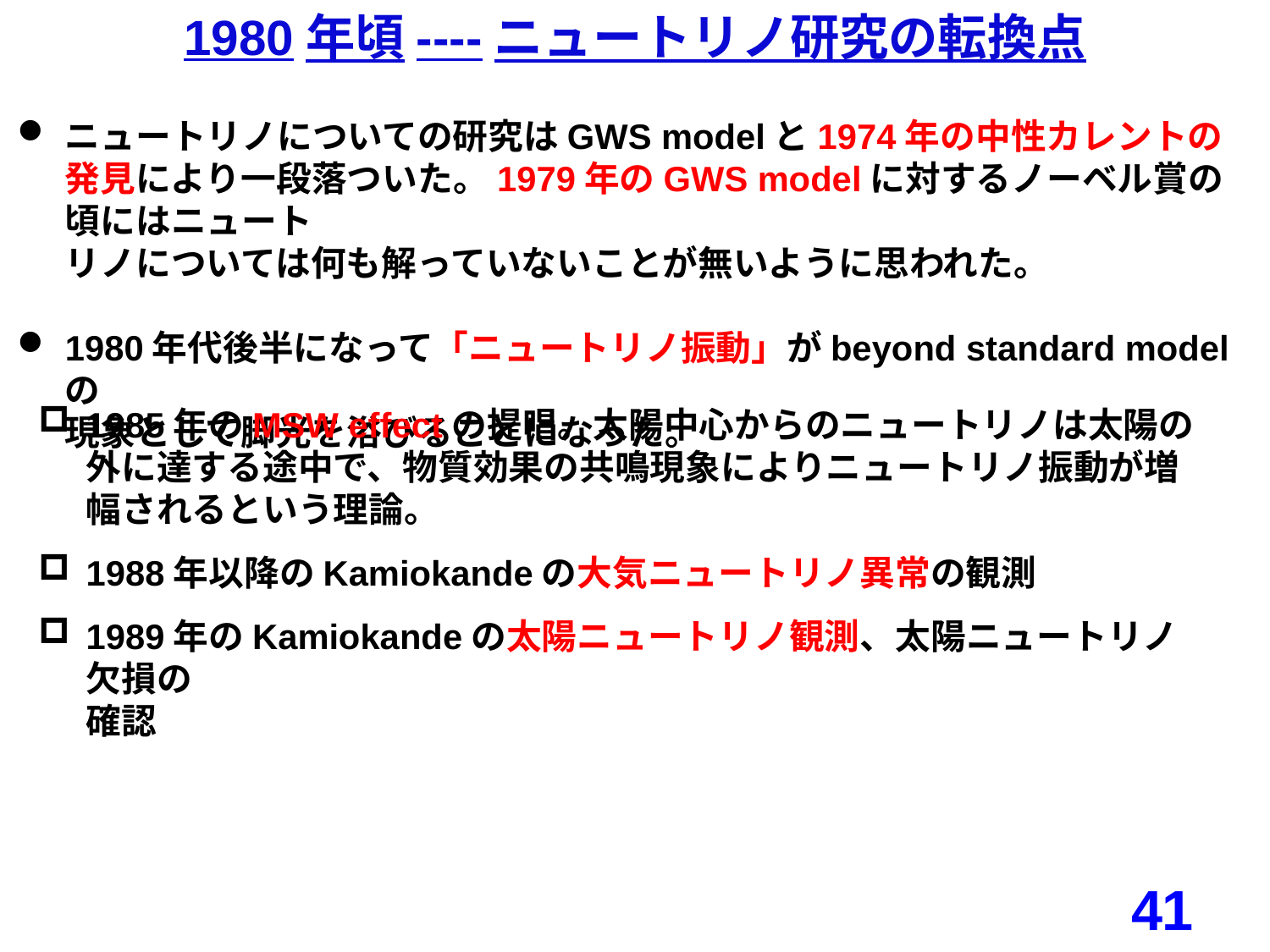

1980年頃----ニュートリノ研究の転換点
ニュートリノについての研究はGWS modelと1974年の中性カレントの発見により一段落ついた。1979年のGWS modelに対するノーベル賞の頃にはニュート
リノについては何も解っていないことが無いように思われた。

1980年代後半になって「ニュートリノ振動」がbeyond standard modelの
現象として脚光を浴びることになった。

1985年のMSW effectの提唱。太陽中心からのニュートリノは太陽の外に達する途中で、物質効果の共鳴現象によりニュートリノ振動が増幅されるという理論。
1988年以降のKamiokandeの大気ニュートリノ異常の観測
1989年のKamiokandeの太陽ニュートリノ観測、太陽ニュートリノ欠損の
確認

41